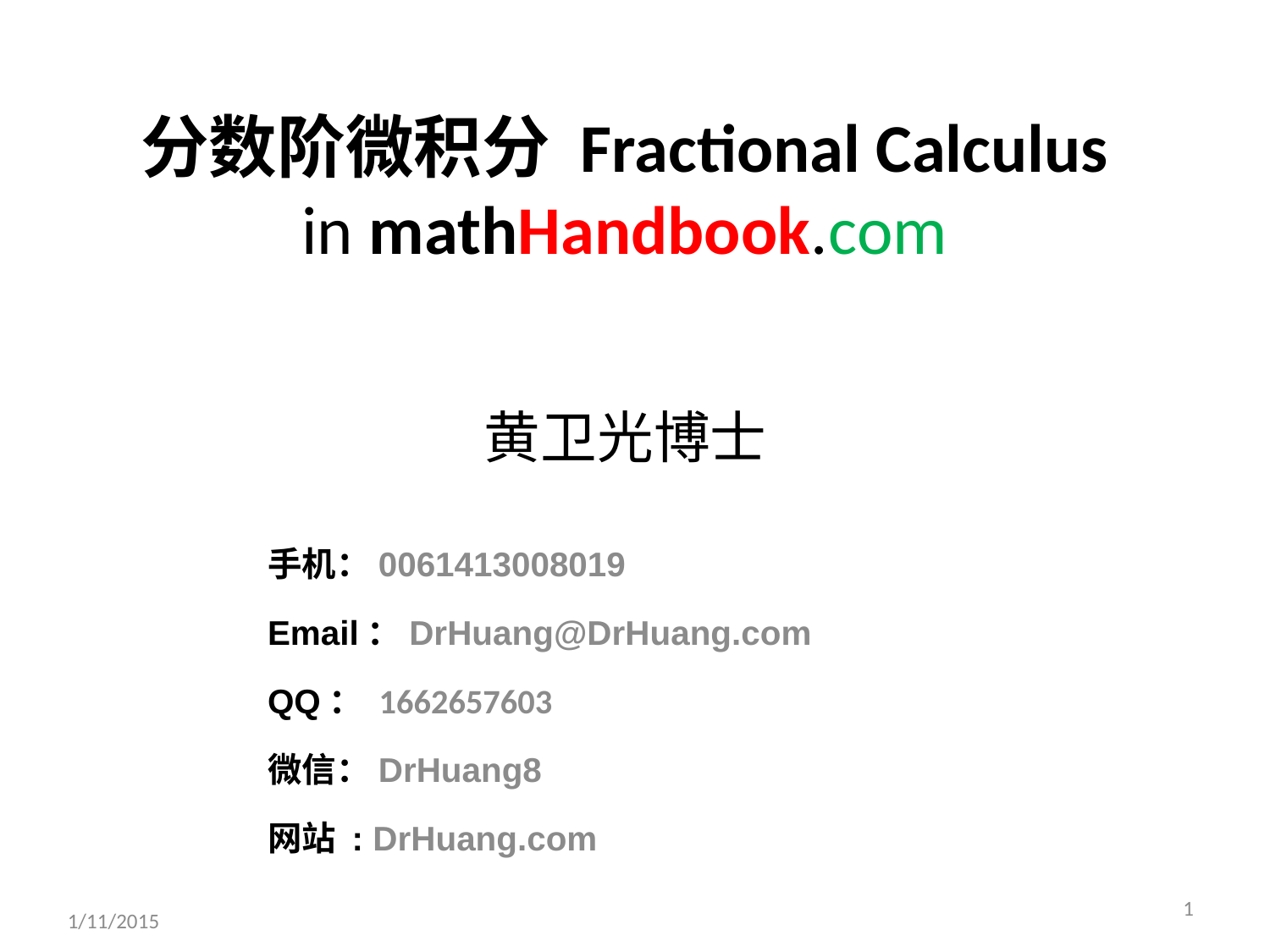

# 分数阶微积分 Fractional Calculus in mathHandbook.com

黄卫光博士
手机：0061413008019
Email：DrHuang@DrHuang.com
QQ： 1662657603
微信：DrHuang8
网站 : DrHuang.com
1
1/11/2015